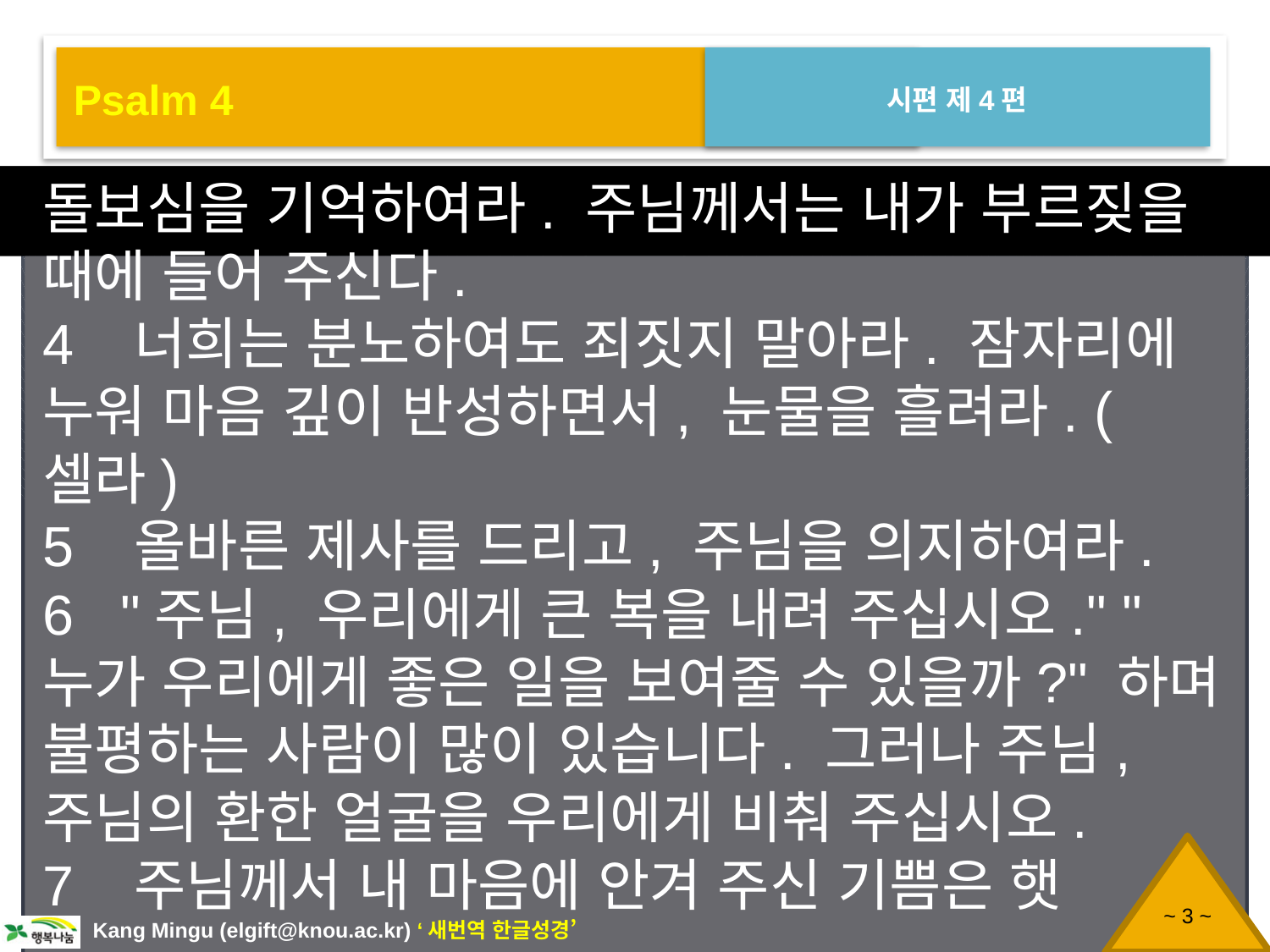

Psalm 4
시편 제4편
돌보심을 기억하여라. 주님께서는 내가 부르짖을 때에 들어 주신다.
4   너희는 분노하여도 죄짓지 말아라. 잠자리에 누워 마음 깊이 반성하면서, 눈물을 흘려라. (셀라)
5   올바른 제사를 드리고, 주님을 의지하여라.
6   "주님, 우리에게 큰 복을 내려 주십시오." "누가 우리에게 좋은 일을 보여줄 수 있을까?" 하며 불평하는 사람이 많이 있습니다. 그러나 주님, 주님의 환한 얼굴을 우리에게 비춰 주십시오.
7   주님께서 내 마음에 안겨 주신 기쁨은 햇